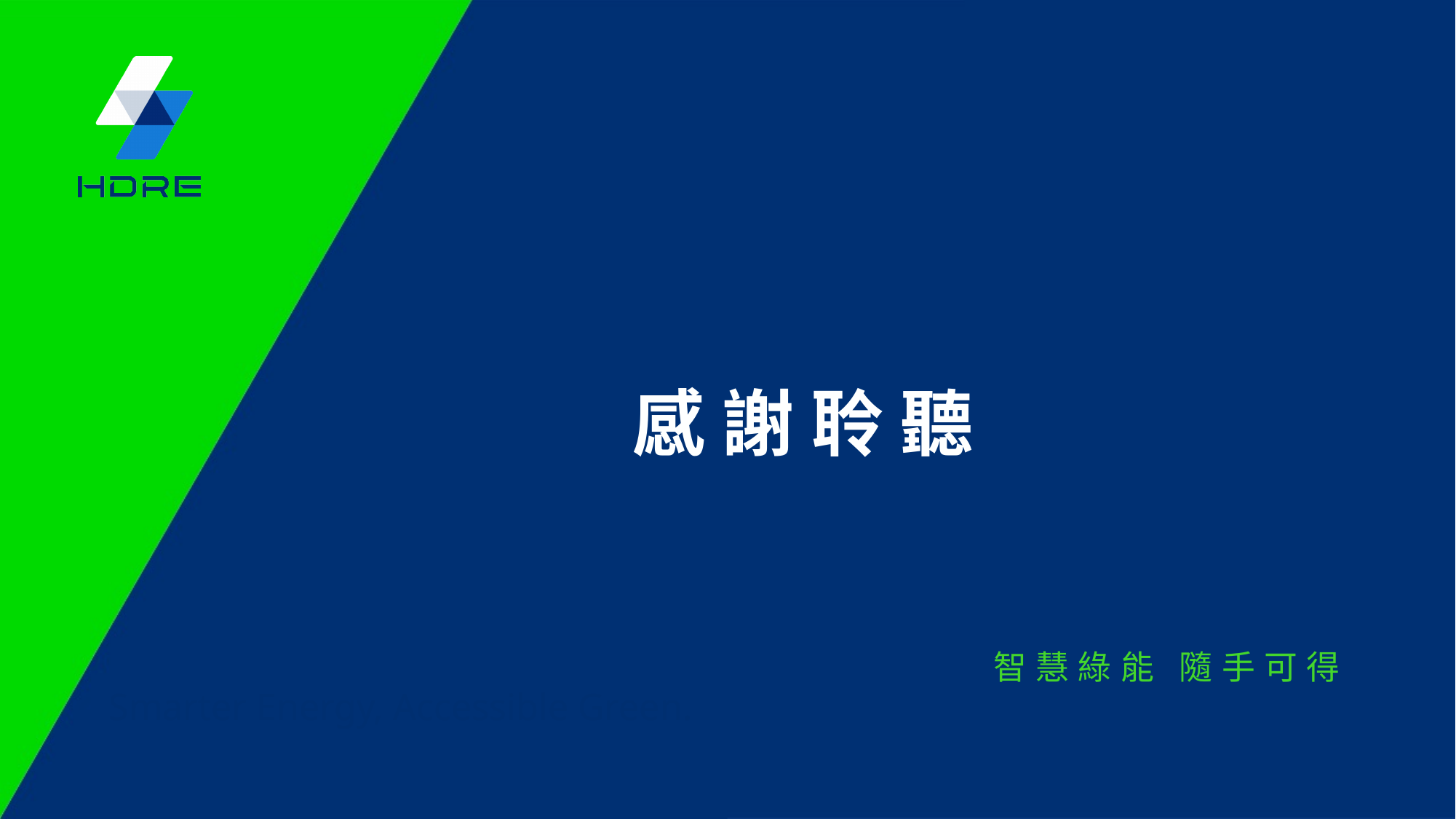

感 謝 聆 聽
Smarter Energy, Accessible Green.